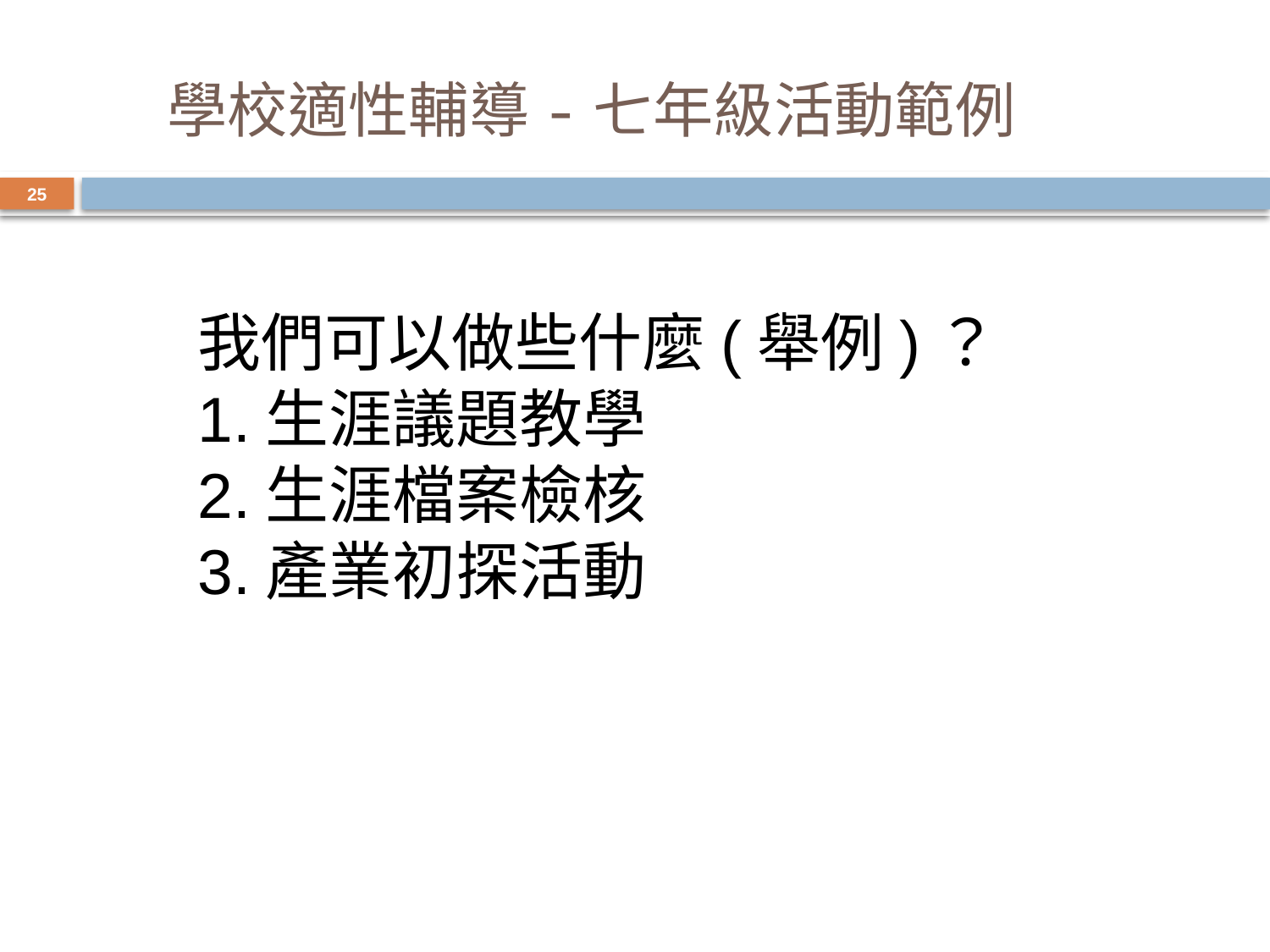

#
學校適性輔導-七年級活動範例
25
我們可以做些什麼(舉例)？
1.生涯議題教學
2.生涯檔案檢核
3.產業初探活動